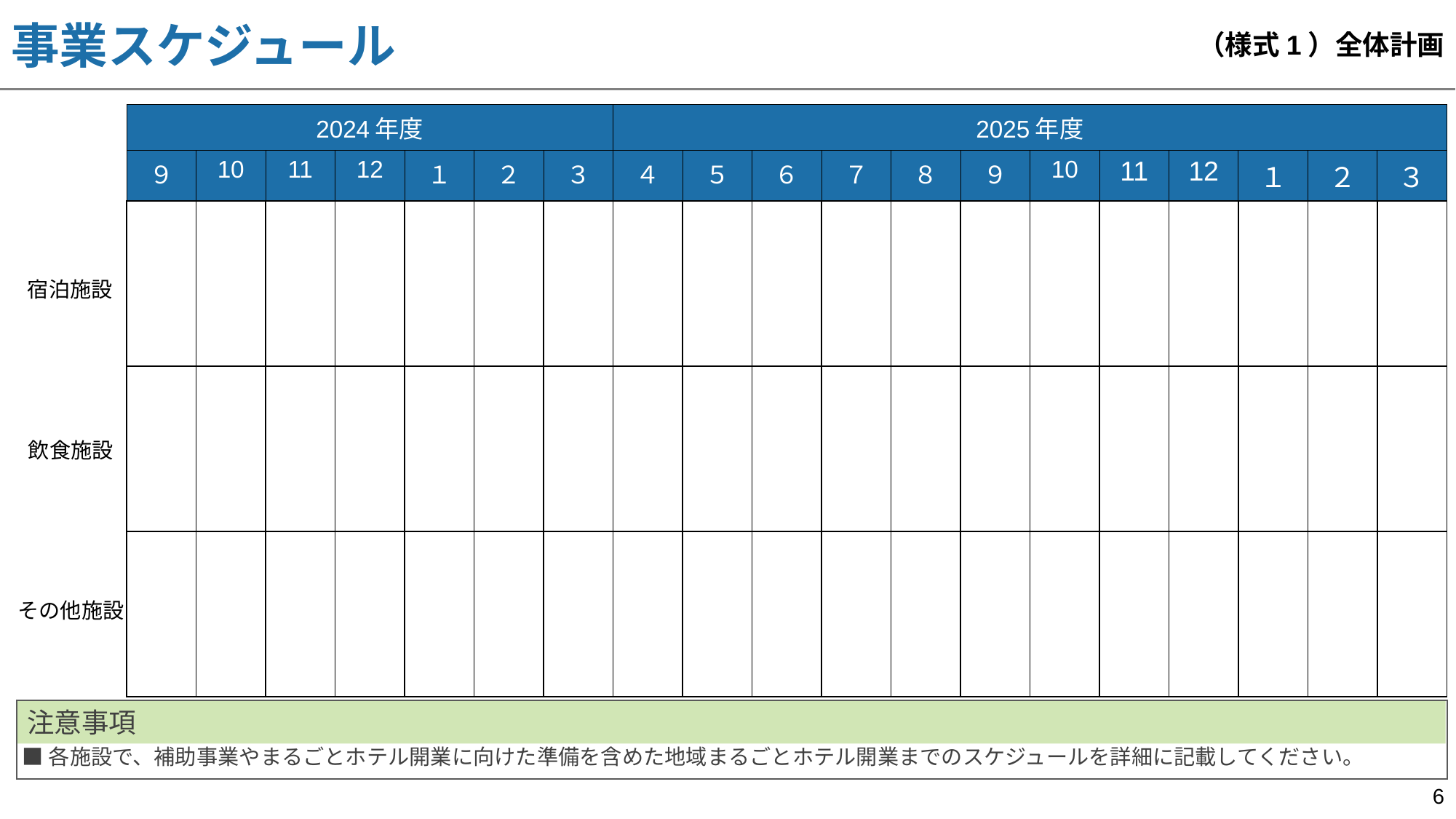

# 事業スケジュール
（様式1）全体計画
| 2024年度 |  |  |  |  |  |  | 2025年度 |  |  |  |  |  |  |  |  |  |  |  |
| --- | --- | --- | --- | --- | --- | --- | --- | --- | --- | --- | --- | --- | --- | --- | --- | --- | --- | --- |
| ９ | 10 | 11 | 12 | １ | ２ | ３ | ４ | ５ | ６ | ７ | ８ | ９ | 10 | 11 | 12 | １ | ２ | ３ |
|  |  |  |  |  |  |  |  |  |  |  |  |  |  |  |  |  |  |  |
|  |  |  |  |  |  |  |  |  |  |  |  |  |  |  |  |  |  |  |
|  |  |  |  |  |  |  |  |  |  |  |  |  |  |  |  |  |  |  |
宿泊施設
飲食施設
その他施設

注意事項
■各施設で、補助事業やまるごとホテル開業に向けた準備を含めた地域まるごとホテル開業までのスケジュールを詳細に記載してください。
6